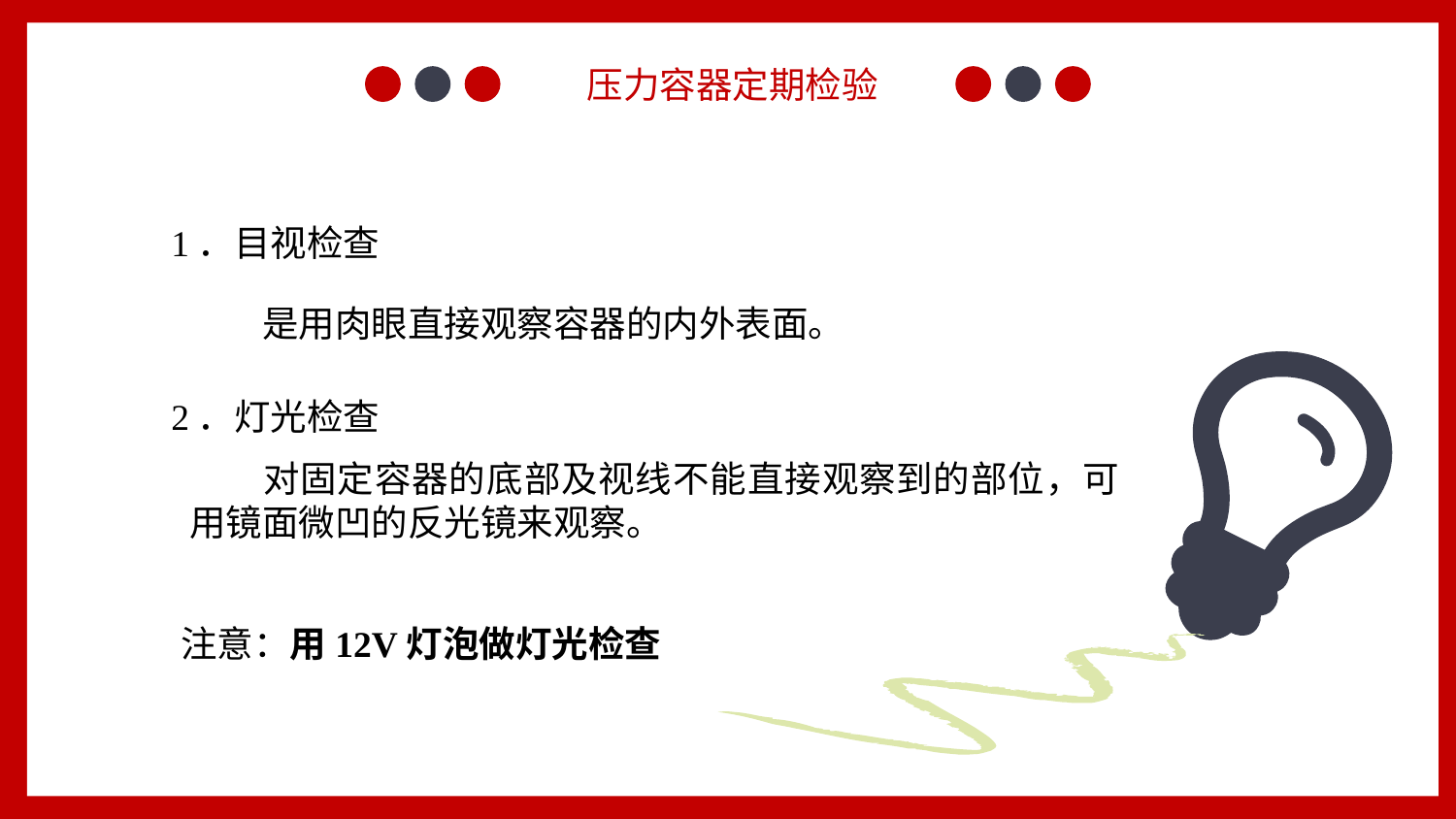

压力容器定期检验

1．目视检查
是用肉眼直接观察容器的内外表面。

2．灯光检查
       对固定容器的底部及视线不能直接观察到的部位，可用镜面微凹的反光镜来观察。
注意：用12V灯泡做灯光检查